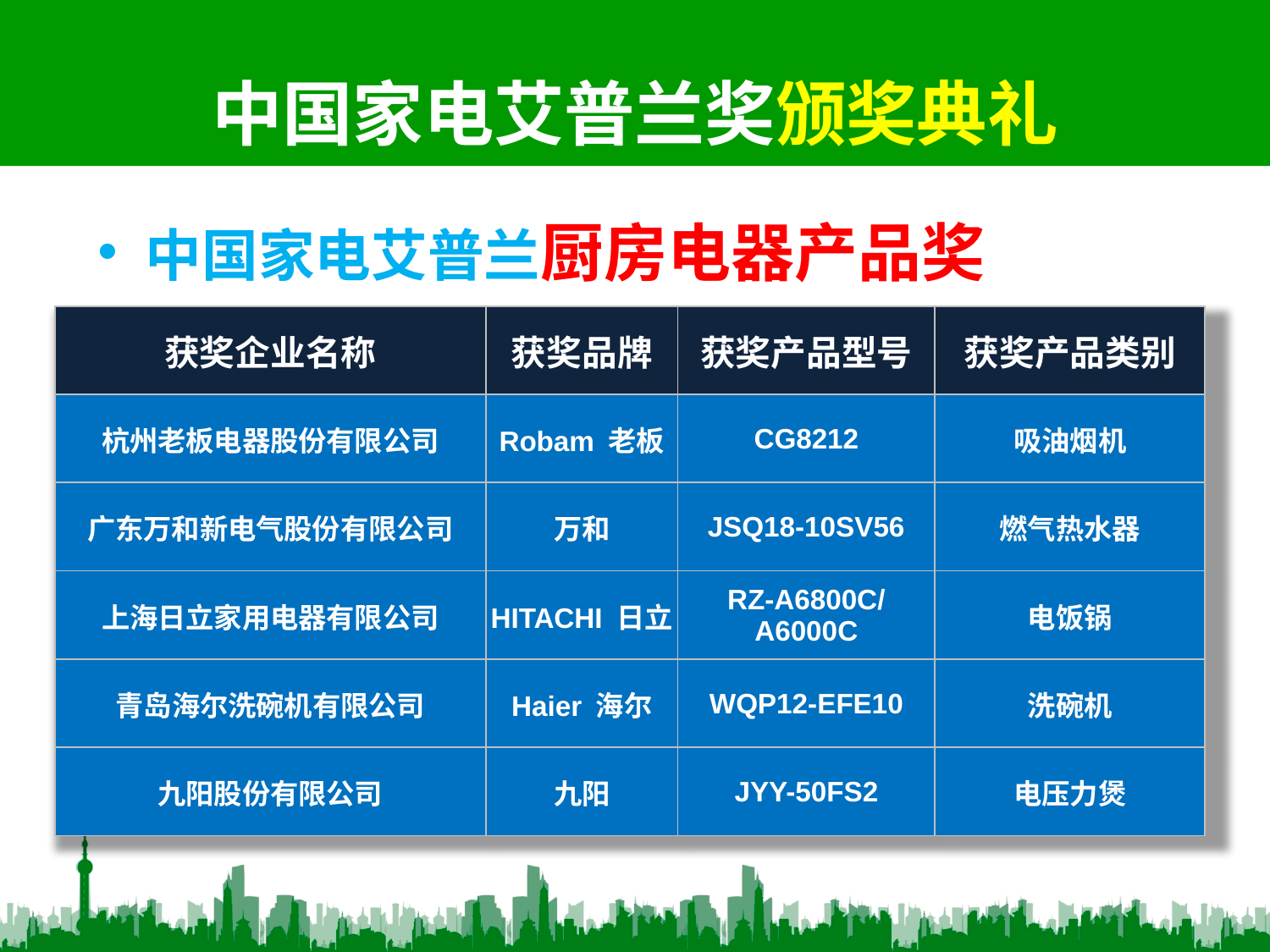

# 中国家电艾普兰奖颁奖典礼
中国家电艾普兰厨房电器产品奖
| 获奖企业名称 | 获奖品牌 | 获奖产品型号 | 获奖产品类别 |
| --- | --- | --- | --- |
| 杭州老板电器股份有限公司 | Robam 老板 | CG8212 | 吸油烟机 |
| 广东万和新电气股份有限公司 | 万和 | JSQ18-10SV56 | 燃气热水器 |
| 上海日立家用电器有限公司 | HITACHI 日立 | RZ-A6800C/A6000C | 电饭锅 |
| 青岛海尔洗碗机有限公司 | Haier 海尔 | WQP12-EFE10 | 洗碗机 |
| 九阳股份有限公司 | 九阳 | JYY-50FS2 | 电压力煲 |